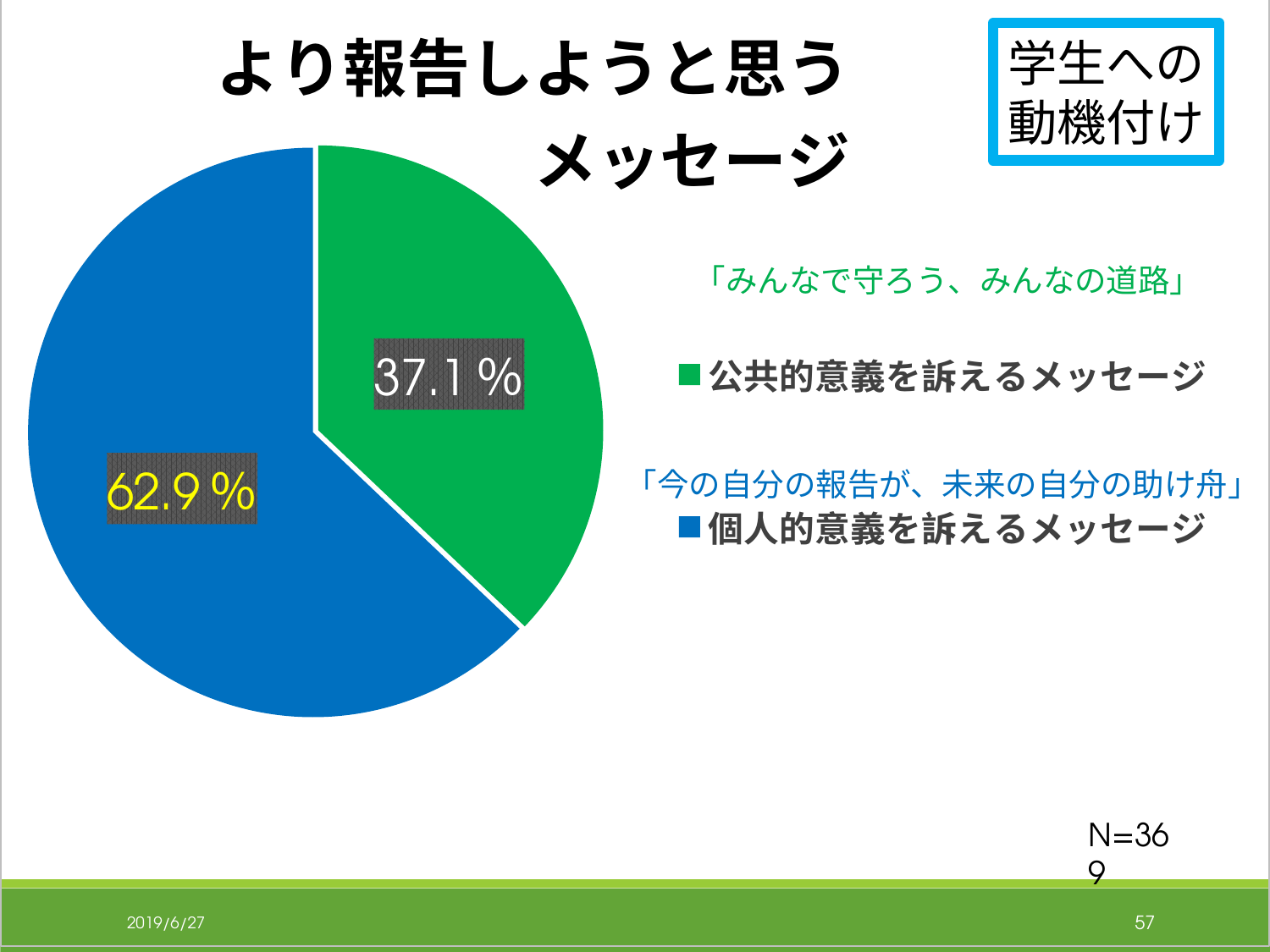

### Chart: より報告しようと思う
　　　　　メッセージ

| Category | より報告しようと感じるメッセージ |
|---|---|
| 公共的意義を訴えるメッセージ | 37.1 |
| 個人的意義を訴えるメッセージ | 62.9 |
学生への
動機付け
「今の自分の報告が、未来の自分の助け舟」
N=369
2019/6/27
57